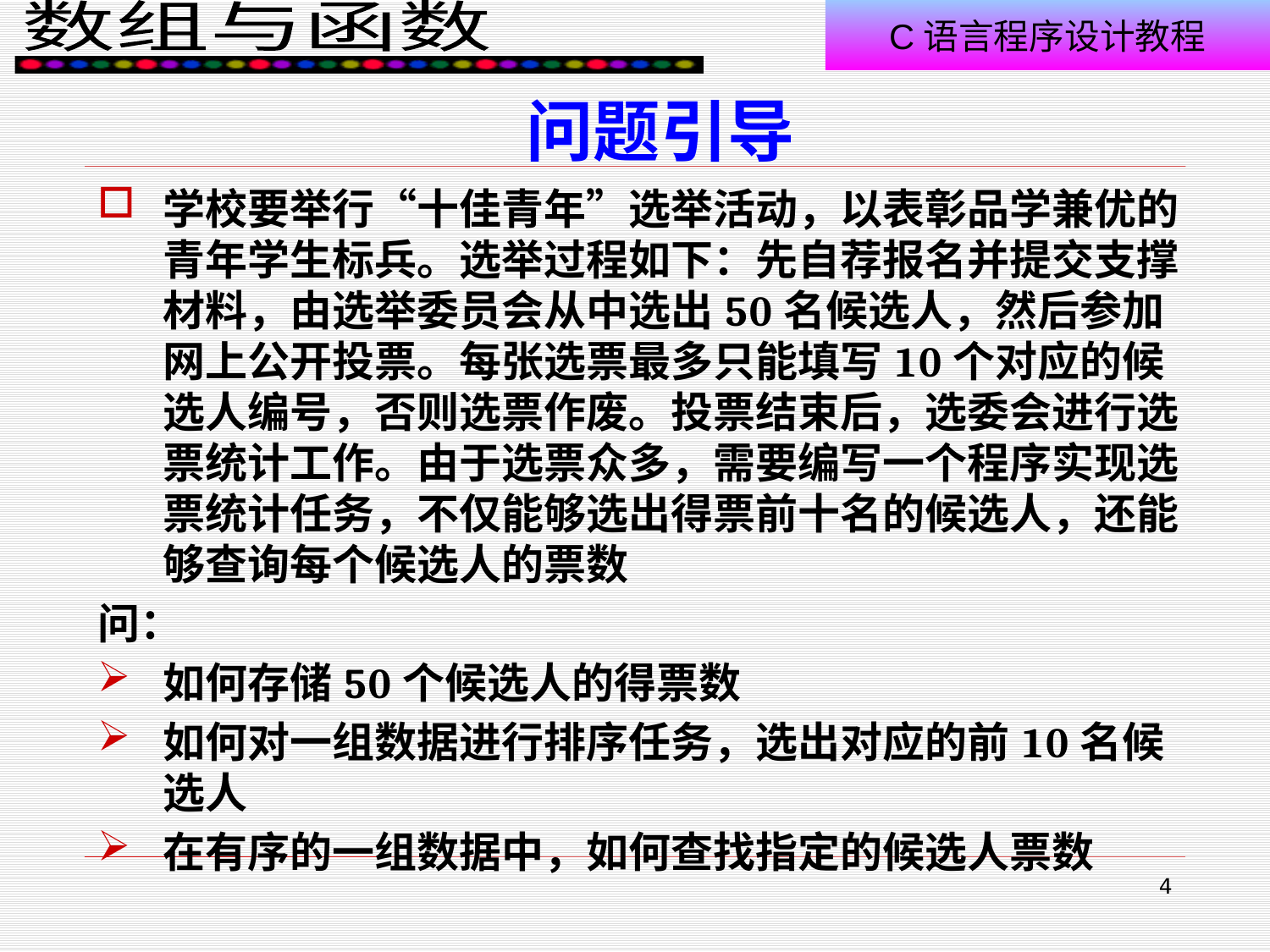

# 问题引导
学校要举行“十佳青年”选举活动，以表彰品学兼优的青年学生标兵。选举过程如下：先自荐报名并提交支撑材料，由选举委员会从中选出50名候选人，然后参加网上公开投票。每张选票最多只能填写10个对应的候选人编号，否则选票作废。投票结束后，选委会进行选票统计工作。由于选票众多，需要编写一个程序实现选票统计任务，不仅能够选出得票前十名的候选人，还能够查询每个候选人的票数
问：
如何存储50个候选人的得票数
如何对一组数据进行排序任务，选出对应的前10名候选人
在有序的一组数据中，如何查找指定的候选人票数
4